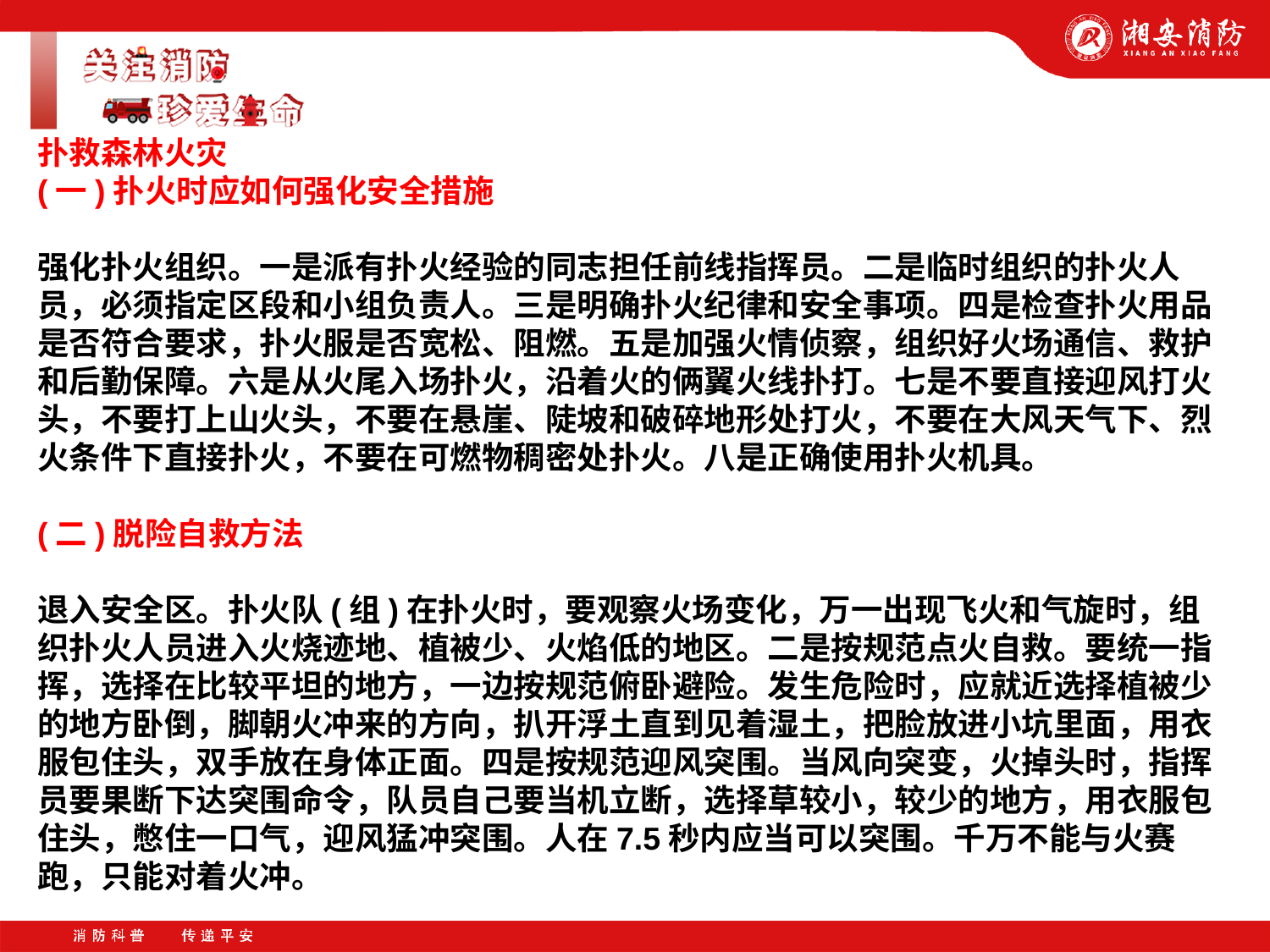

扑救森林火灾
(一)扑火时应如何强化安全措施

强化扑火组织。一是派有扑火经验的同志担任前线指挥员。二是临时组织的扑火人员，必须指定区段和小组负责人。三是明确扑火纪律和安全事项。四是检查扑火用品是否符合要求，扑火服是否宽松、阻燃。五是加强火情侦察，组织好火场通信、救护和后勤保障。六是从火尾入场扑火，沿着火的俩翼火线扑打。七是不要直接迎风打火头，不要打上山火头，不要在悬崖、陡坡和破碎地形处打火，不要在大风天气下、烈火条件下直接扑火，不要在可燃物稠密处扑火。八是正确使用扑火机具。

(二)脱险自救方法

退入安全区。扑火队(组)在扑火时，要观察火场变化，万一出现飞火和气旋时，组织扑火人员进入火烧迹地、植被少、火焰低的地区。二是按规范点火自救。要统一指挥，选择在比较平坦的地方，一边按规范俯卧避险。发生危险时，应就近选择植被少的地方卧倒，脚朝火冲来的方向，扒开浮土直到见着湿土，把脸放进小坑里面，用衣服包住头，双手放在身体正面。四是按规范迎风突围。当风向突变，火掉头时，指挥员要果断下达突围命令，队员自己要当机立断，选择草较小，较少的地方，用衣服包住头，憋住一口气，迎风猛冲突围。人在7.5秒内应当可以突围。千万不能与火赛跑，只能对着火冲。